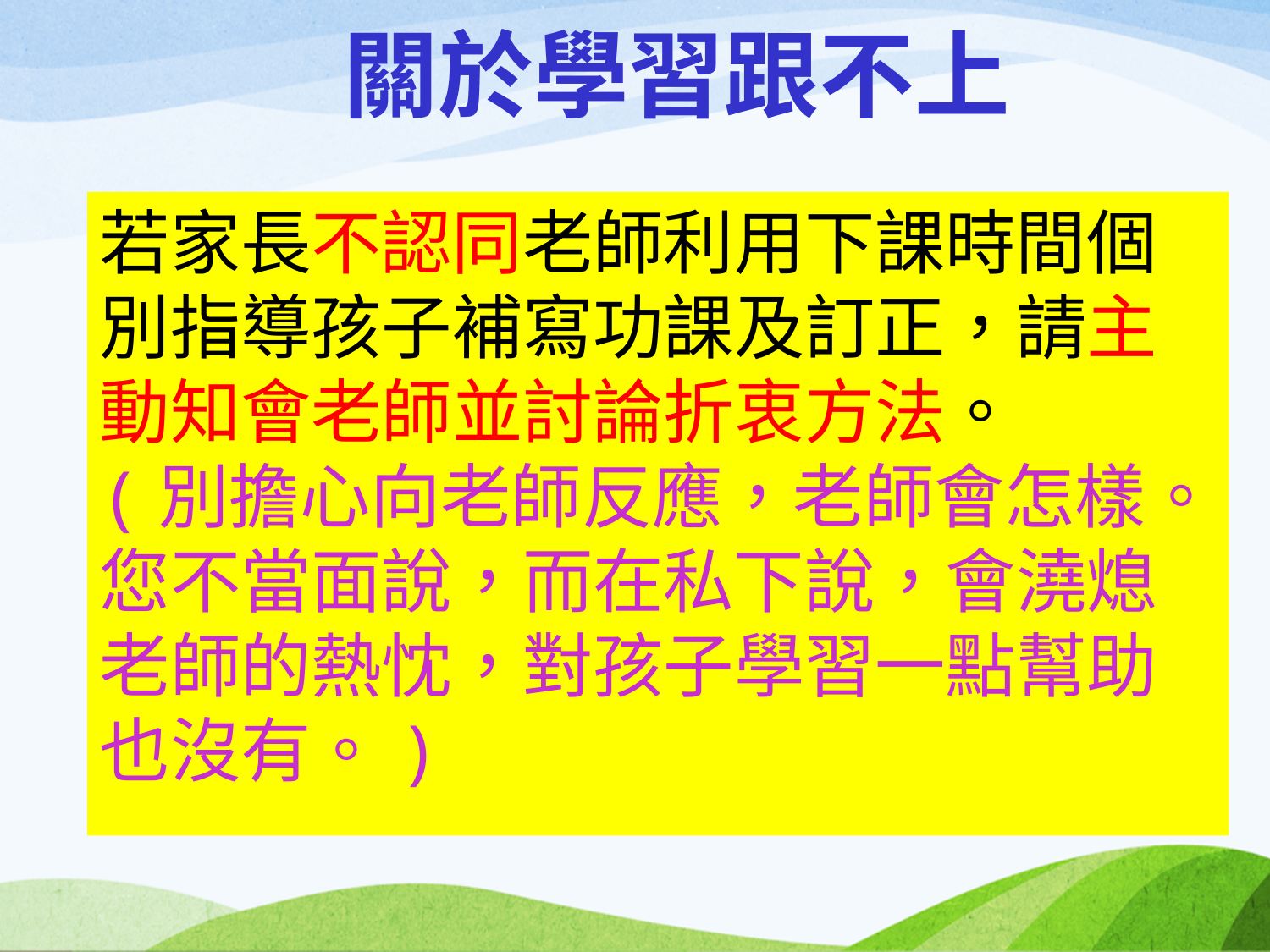

# 關於學習跟不上
常見的錯誤會在晨光時間統一講解，才讓孩子訂正。
作業未訂正好，利用下課時間個別指導。
幫助孩子釐清錯誤觀念，或修正錯誤學習習慣。
若當天還是無法把作業訂正好，會註記在聯絡簿，請家長陪伴與指導孩子，隔天補交。(今日事今日畢)
若家長不認同老師利用下課時間個別指導孩子補寫功課及訂正，請主動知會老師並討論折衷方法。
(別擔心向老師反應，老師會怎樣。您不當面說，而在私下說，會澆熄老師的熱忱，對孩子學習一點幫助也沒有。)